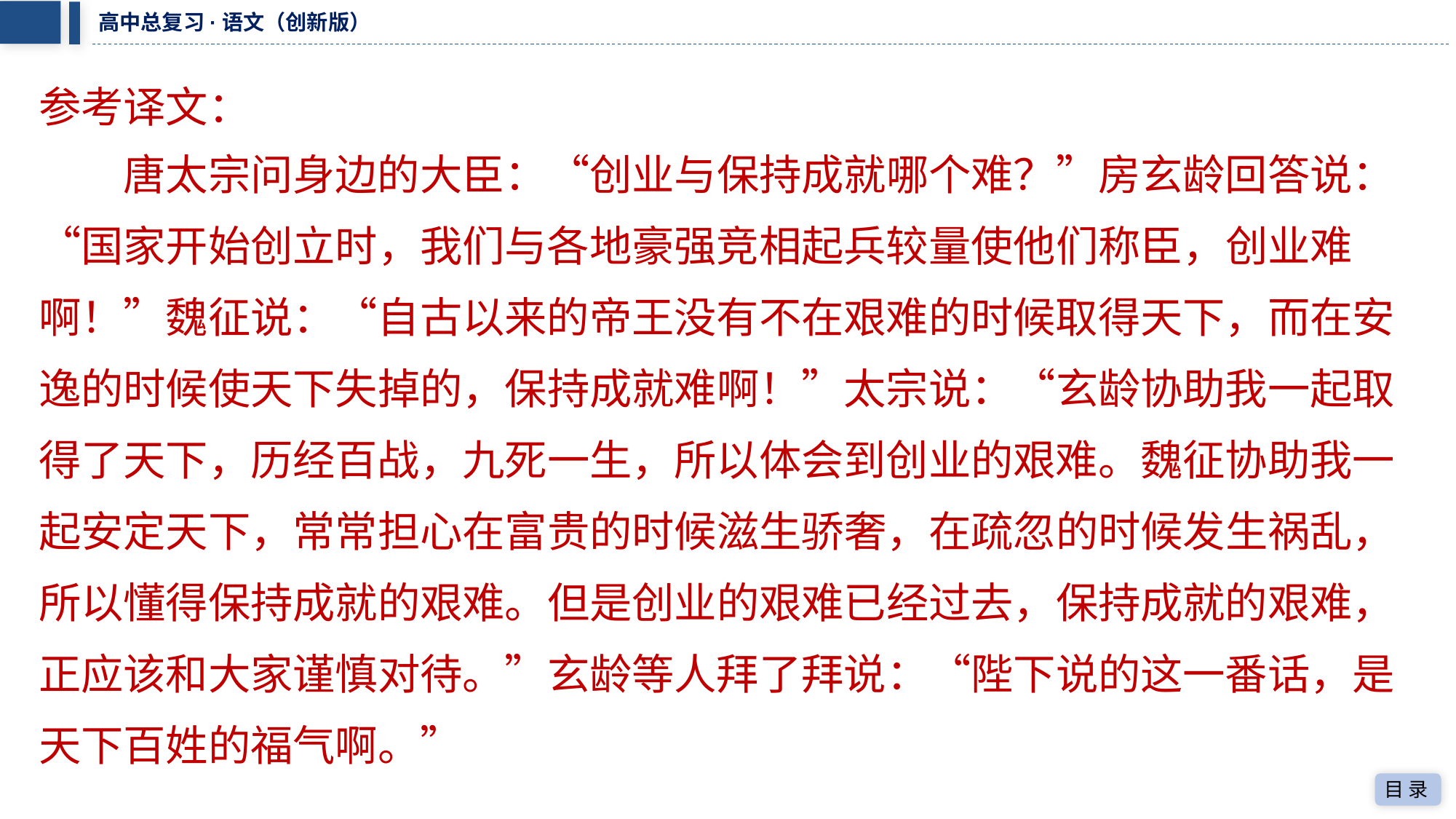

参考译文：
　　唐太宗问身边的大臣：“创业与保持成就哪个难？”房玄龄回答说：
“国家开始创立时，我们与各地豪强竞相起兵较量使他们称臣，创业难
啊！”魏征说：“自古以来的帝王没有不在艰难的时候取得天下，而在安
逸的时候使天下失掉的，保持成就难啊！”太宗说：“玄龄协助我一起取
得了天下，历经百战，九死一生，所以体会到创业的艰难。魏征协助我一
起安定天下，常常担心在富贵的时候滋生骄奢，在疏忽的时候发生祸乱，
所以懂得保持成就的艰难。但是创业的艰难已经过去，保持成就的艰难，
正应该和大家谨慎对待。”玄龄等人拜了拜说：“陛下说的这一番话，是
天下百姓的福气啊。”